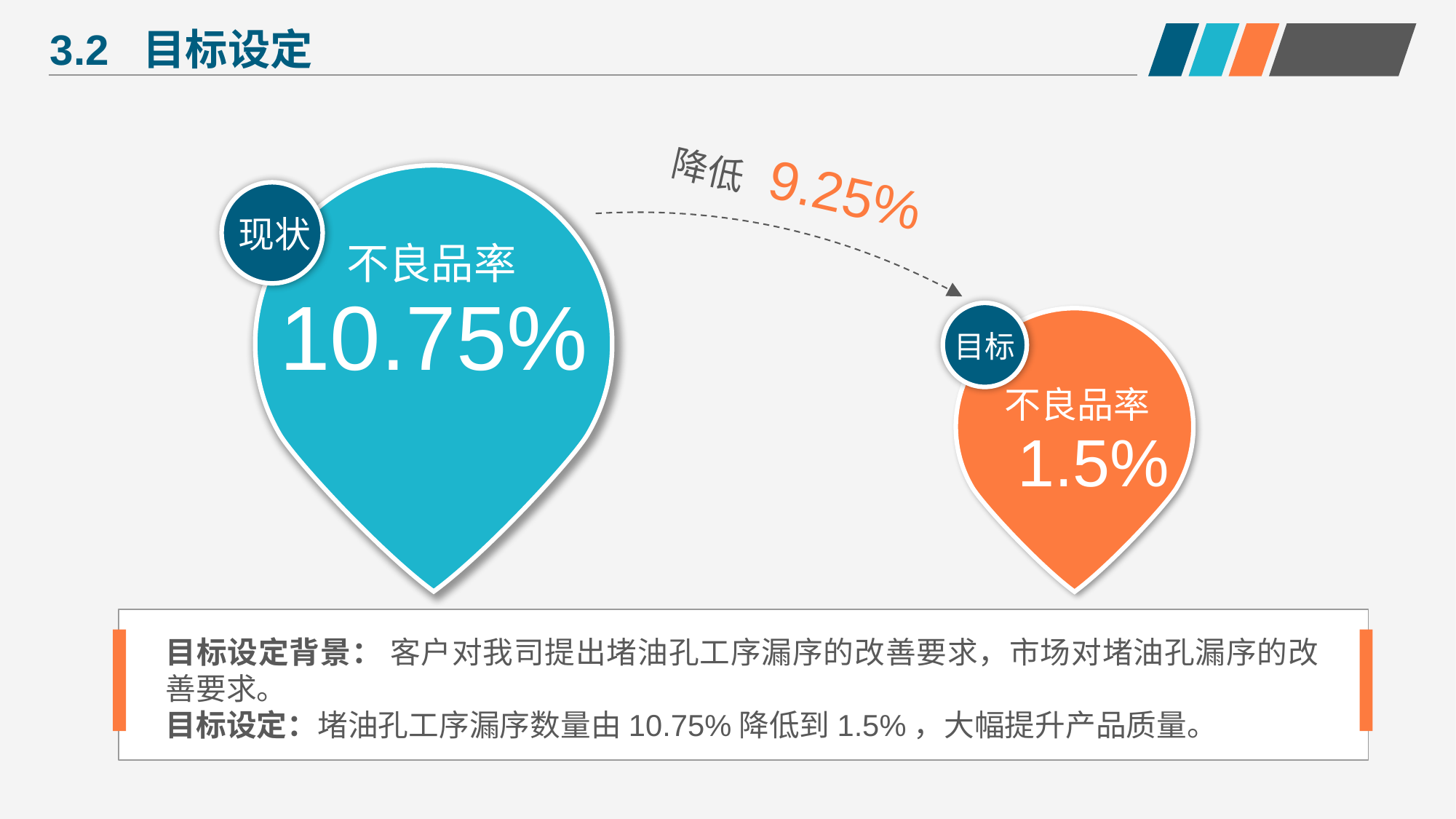

3.2  目标设定
降低  9.25%

现状

不良品率
10.75%

目标

不良品率
1.5%

目标设定背景： 客户对我司提出堵油孔工序漏序的改善要求，市场对堵油孔漏序的改善要求。
目标设定：堵油孔工序漏序数量由10.75%降低到1.5%，大幅提升产品质量。